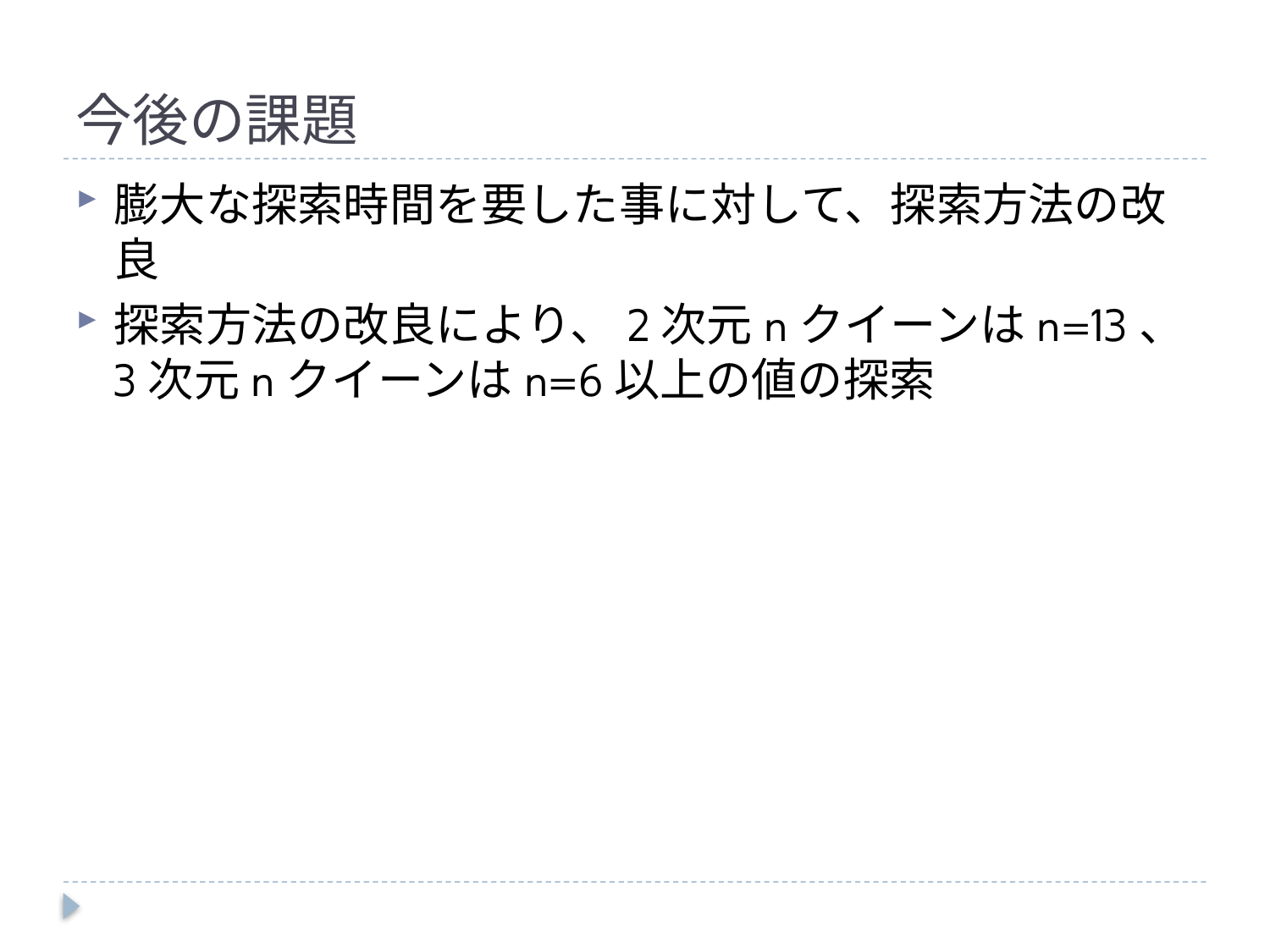

# 今後の課題
膨大な探索時間を要した事に対して、探索方法の改良
探索方法の改良により、2次元nクイーンはn=13、3次元nクイーンはn=6以上の値の探索